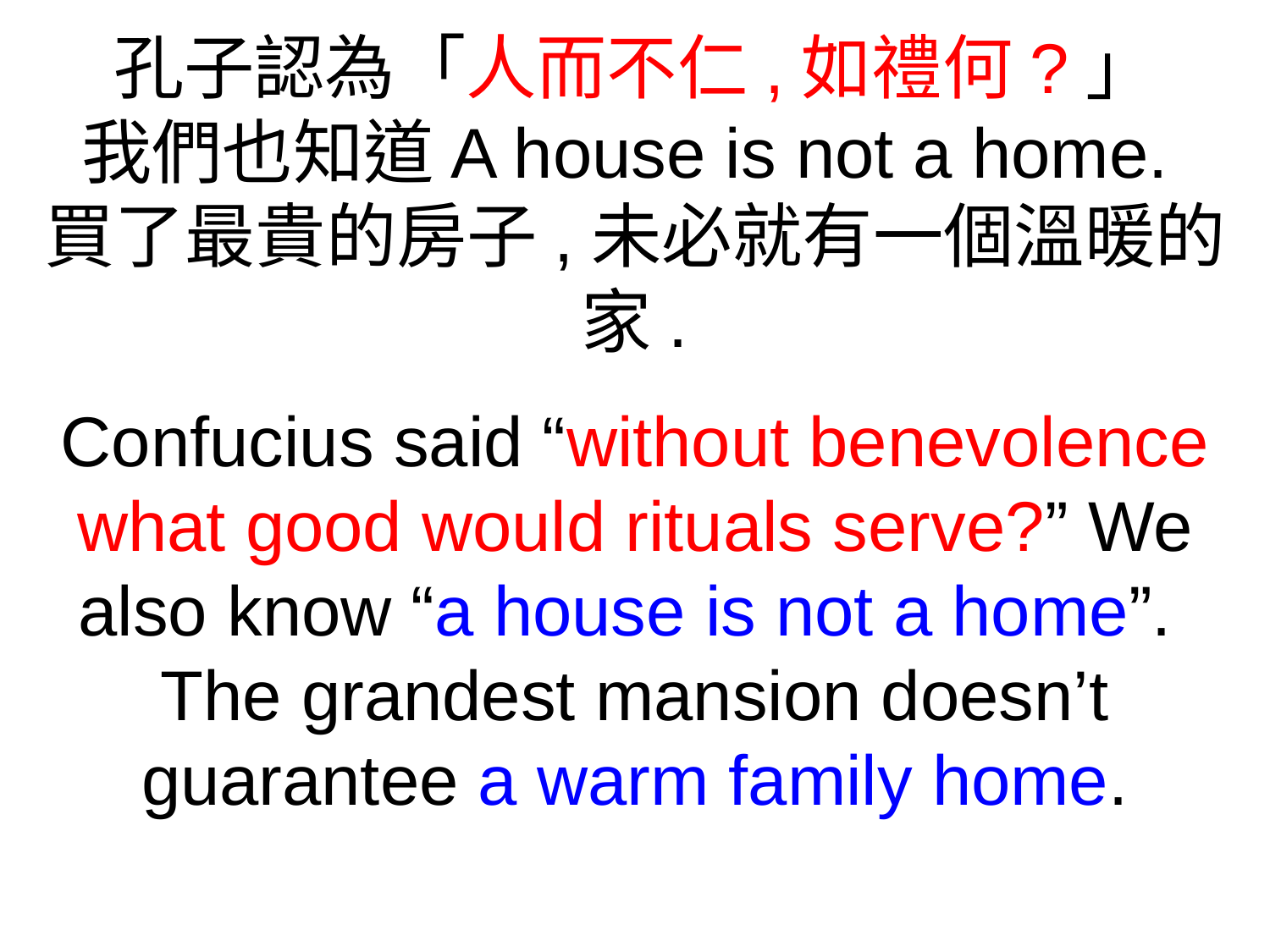

孔子認為「人而不仁,如禮何?」
我們也知道A house is not a home.
買了最貴的房子,未必就有一個溫暖的家.
Confucius said “without benevolence what good would rituals serve?” We also know “a house is not a home”.
The grandest mansion doesn’t guarantee a warm family home.